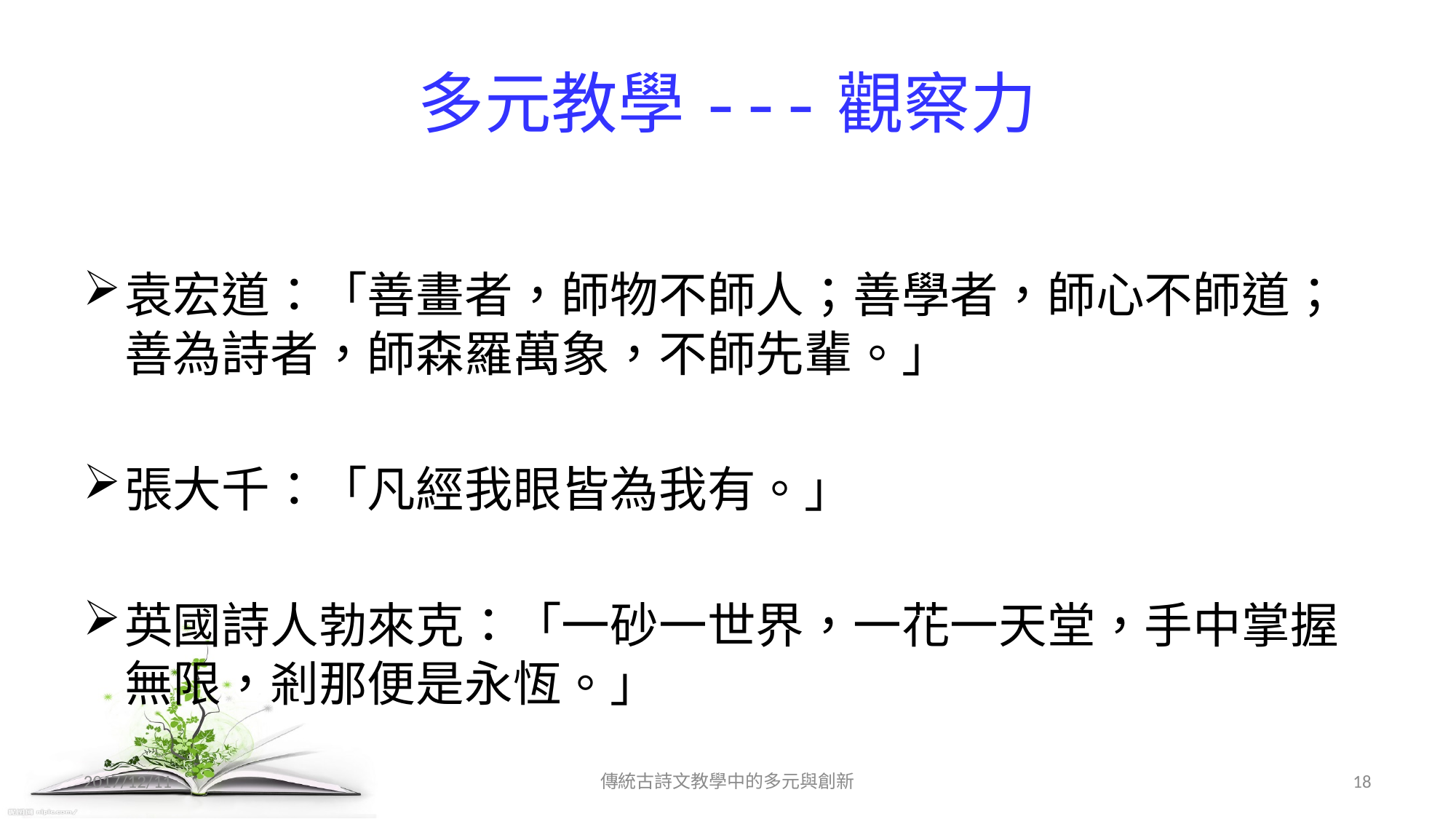

# 多元教學---觀察力

袁宏道：「善畫者，師物不師人；善學者，師心不師道； 善為詩者，師森羅萬象，不師先輩。」

張大千：「凡經我眼皆為我有。」

英國詩人勃來克：「一砂一世界，一花一天堂，手中掌握無限，剎那便是永恆。」

2017/12/11
傳統古詩文教學中的多元與創新
18